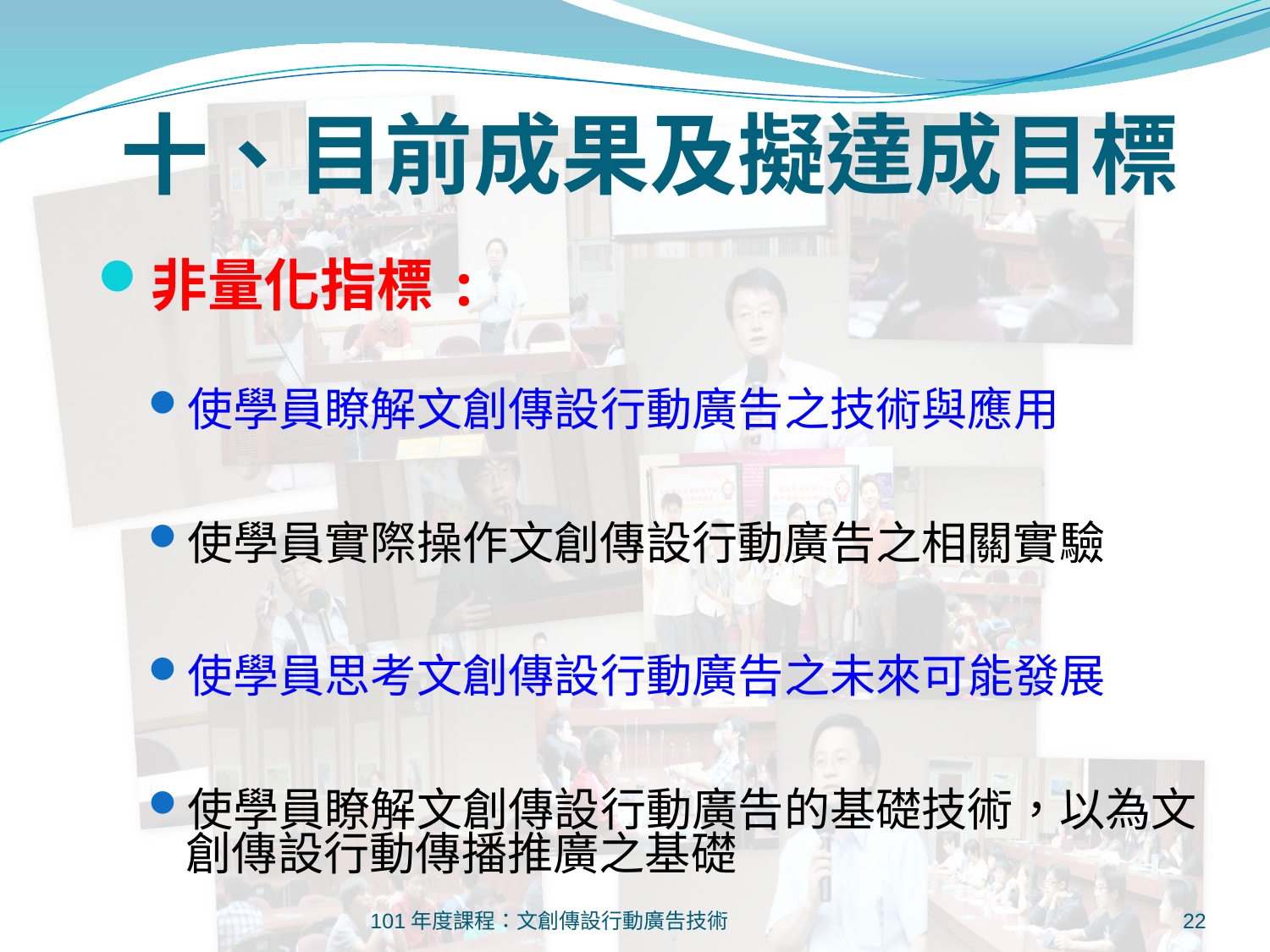

# 十、目前成果及擬達成目標
非量化指標:

使學員瞭解文創傳設行動廣告之技術與應用

使學員實際操作文創傳設行動廣告之相關實驗

使學員思考文創傳設行動廣告之未來可能發展

使學員瞭解文創傳設行動廣告的基礎技術，以為文創傳設行動傳播推廣之基礎

101年度課程：文創傳設行動廣告技術
22